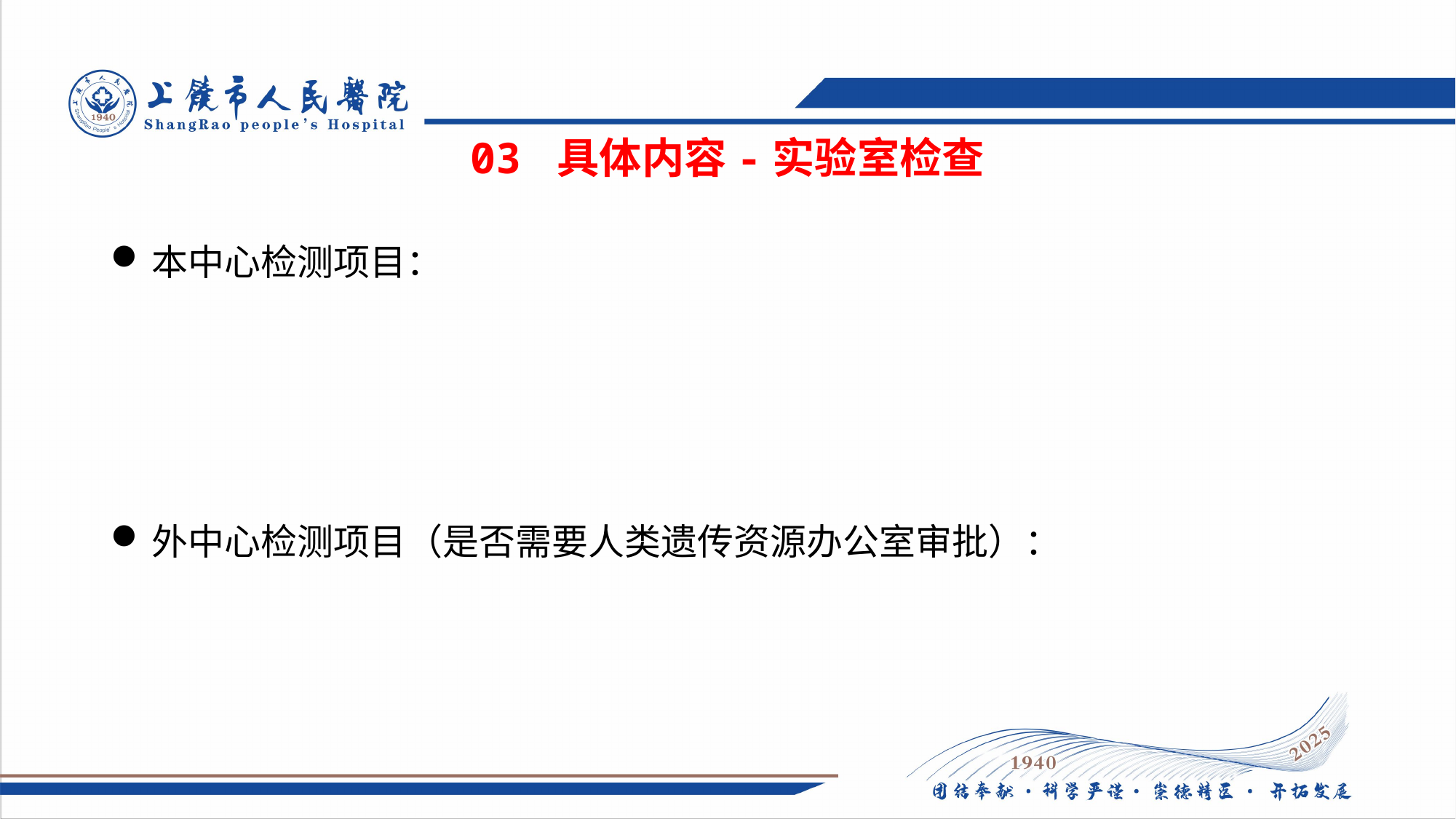

03 具体内容-实验室检查
本中心检测项目：

外中心检测项目（是否需要人类遗传资源办公室审批）：